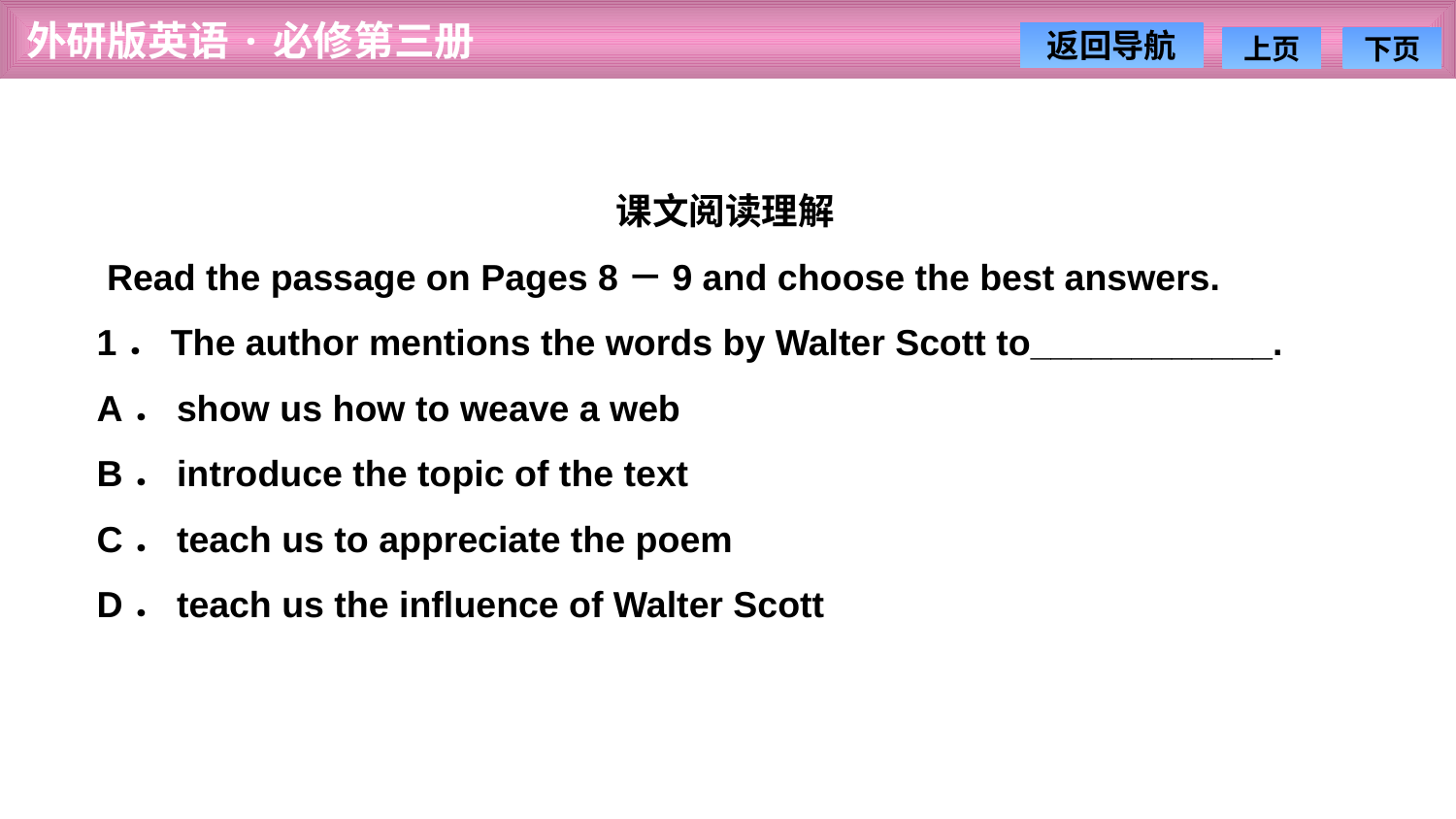

课文阅读理解
 Read the passage on Pages 8－9 and choose the best answers.
1．The author mentions the words by Walter Scott to____________.
A．show us how to weave a web
B．introduce the topic of the text
C．teach us to appreciate the poem
D．teach us the influence of Walter Scott